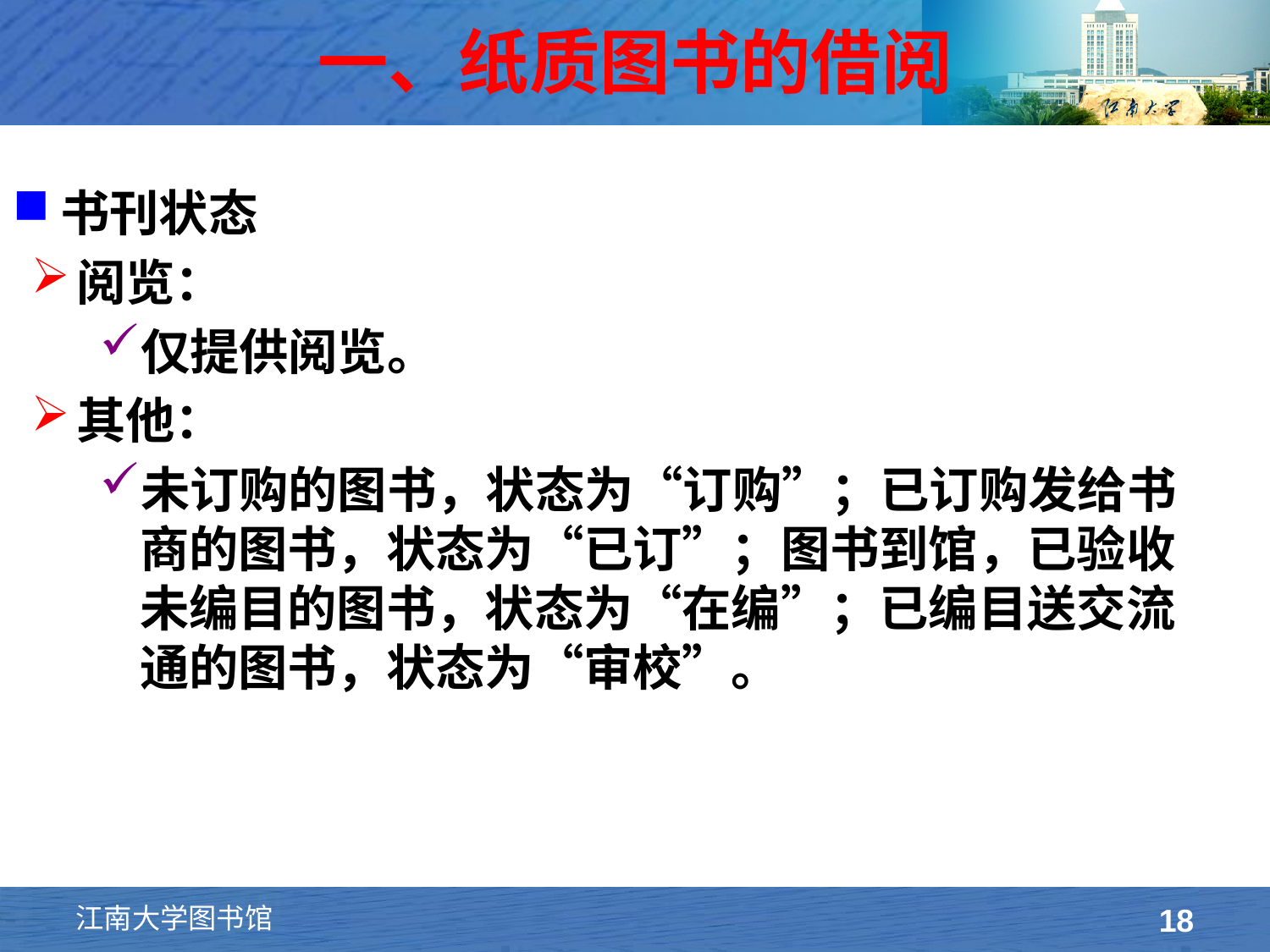

# 一、纸质图书的借阅
书刊状态
阅览：
仅提供阅览。
其他：
未订购的图书，状态为“订购”；已订购发给书商的图书，状态为“已订”；图书到馆，已验收未编目的图书，状态为“在编”；已编目送交流通的图书，状态为“审校”。